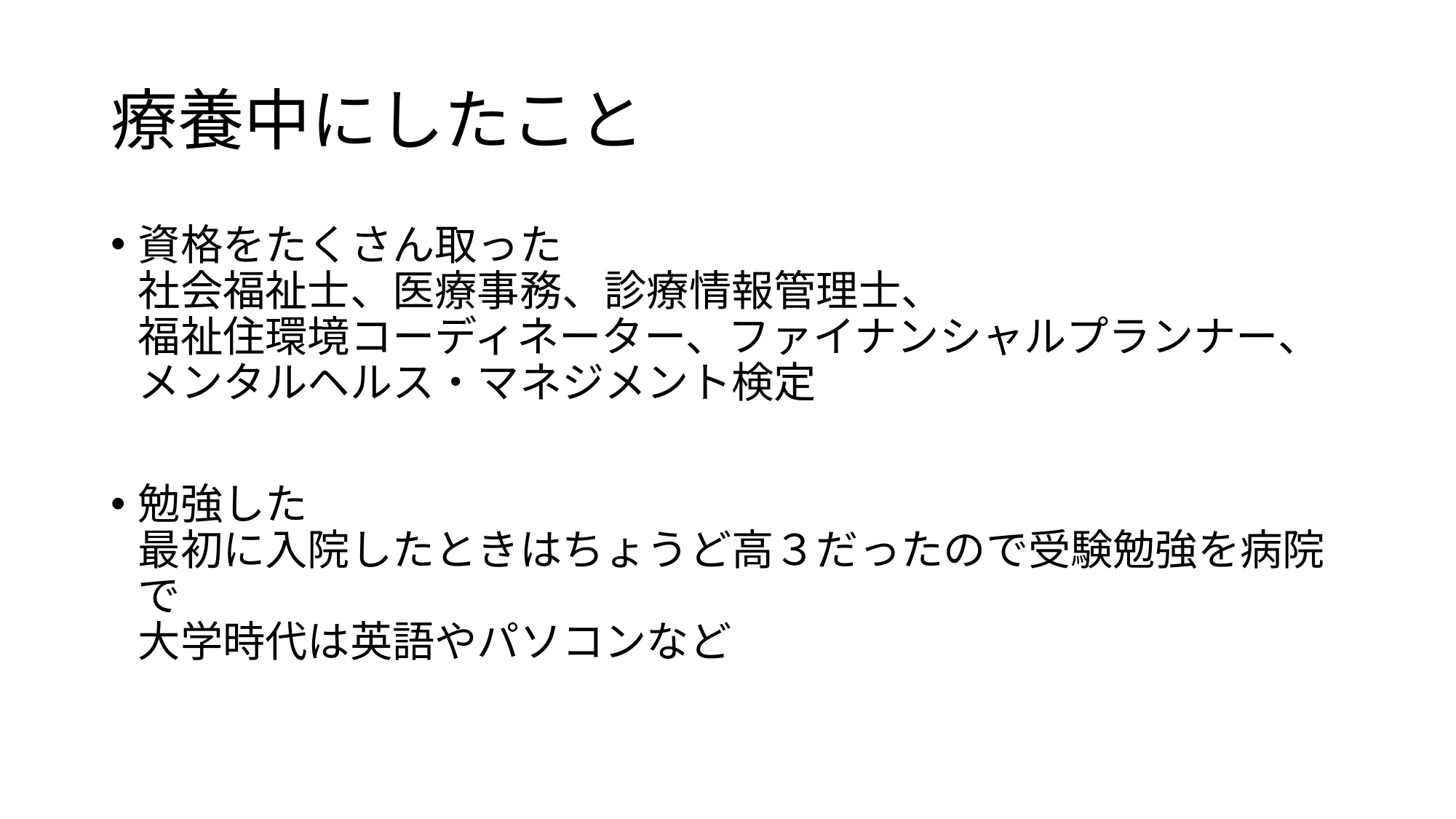

# 療養中にしたこと
資格をたくさん取った
社会福祉士、医療事務、診療情報管理士、
福祉住環境コーディネーター、ファイナンシャルプランナー、
メンタルヘルス・マネジメント検定

勉強した
最初に入院したときはちょうど高３だったので受験勉強を病院で
大学時代は英語やパソコンなど